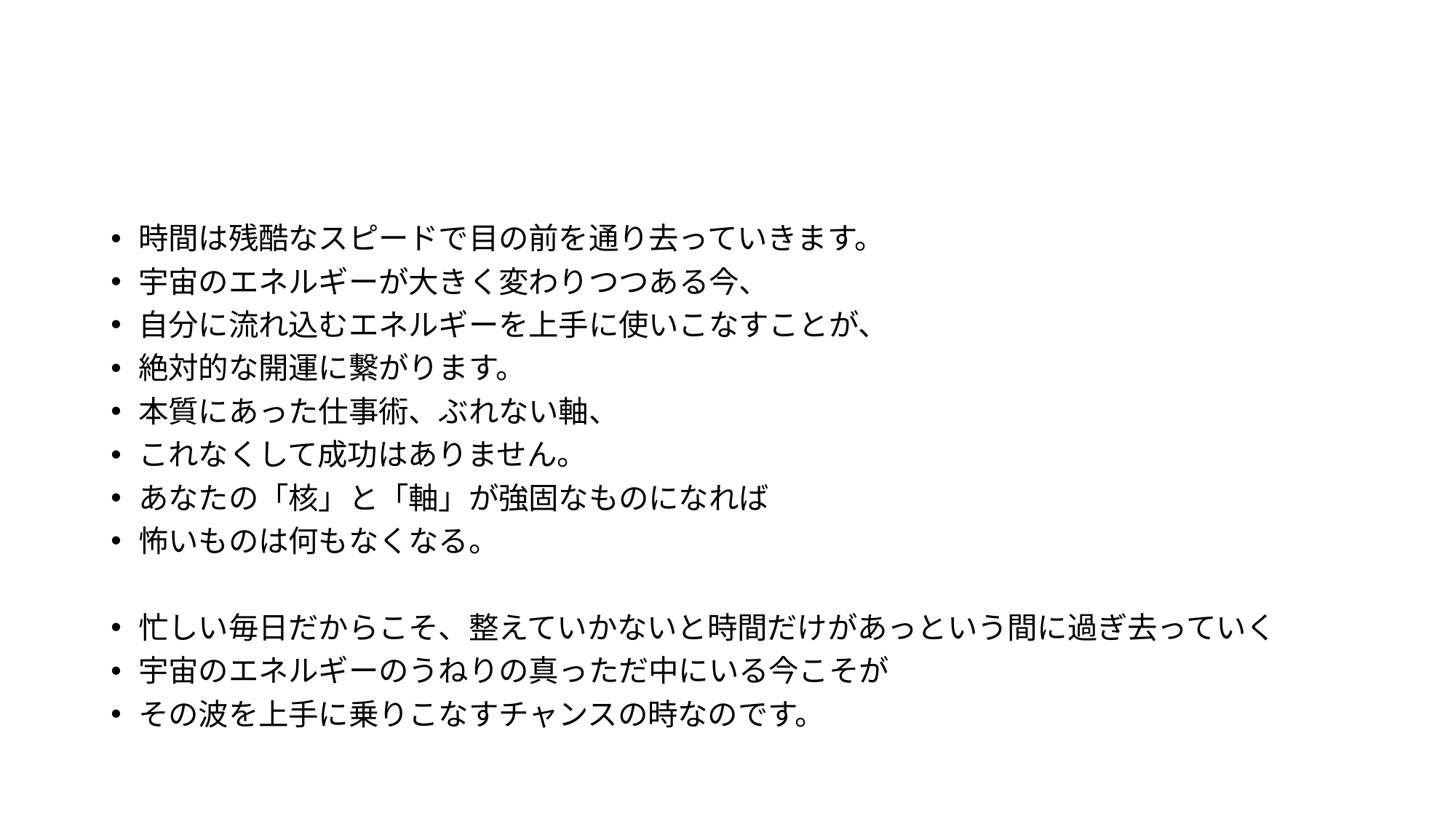

#
時間は残酷なスピードで目の前を通り去っていきます。
宇宙のエネルギーが大きく変わりつつある今、
自分に流れ込むエネルギーを上手に使いこなすことが、
絶対的な開運に繋がります。
本質にあった仕事術、ぶれない軸、
これなくして成功はありません。
あなたの「核」と「軸」が強固なものになれば
怖いものは何もなくなる。

忙しい毎日だからこそ、整えていかないと時間だけがあっという間に過ぎ去っていく
宇宙のエネルギーのうねりの真っただ中にいる今こそが
その波を上手に乗りこなすチャンスの時なのです。